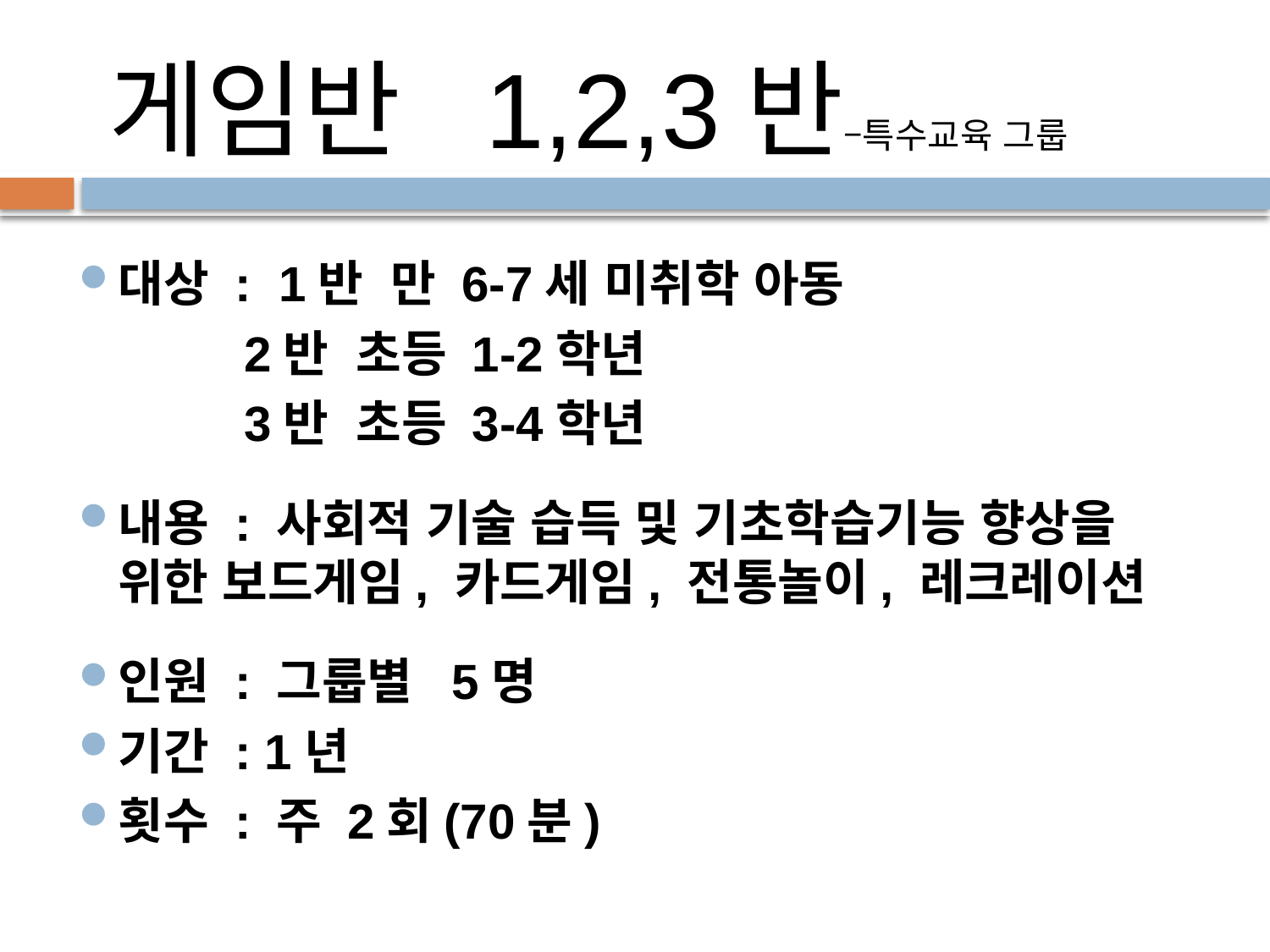

게임반  1,2,3반–특수교육 그룹
대상 :  1반  만 6-7세 미취학 아동
            2반  초등 1-2학년
            3반  초등 3-4학년

내용 : 사회적 기술 습득 및 기초학습기능 향상을 위한 보드게임, 카드게임, 전통놀이, 레크레이션

인원 : 그룹별  5명
기간 : 1년
횟수 : 주 2회(70분)